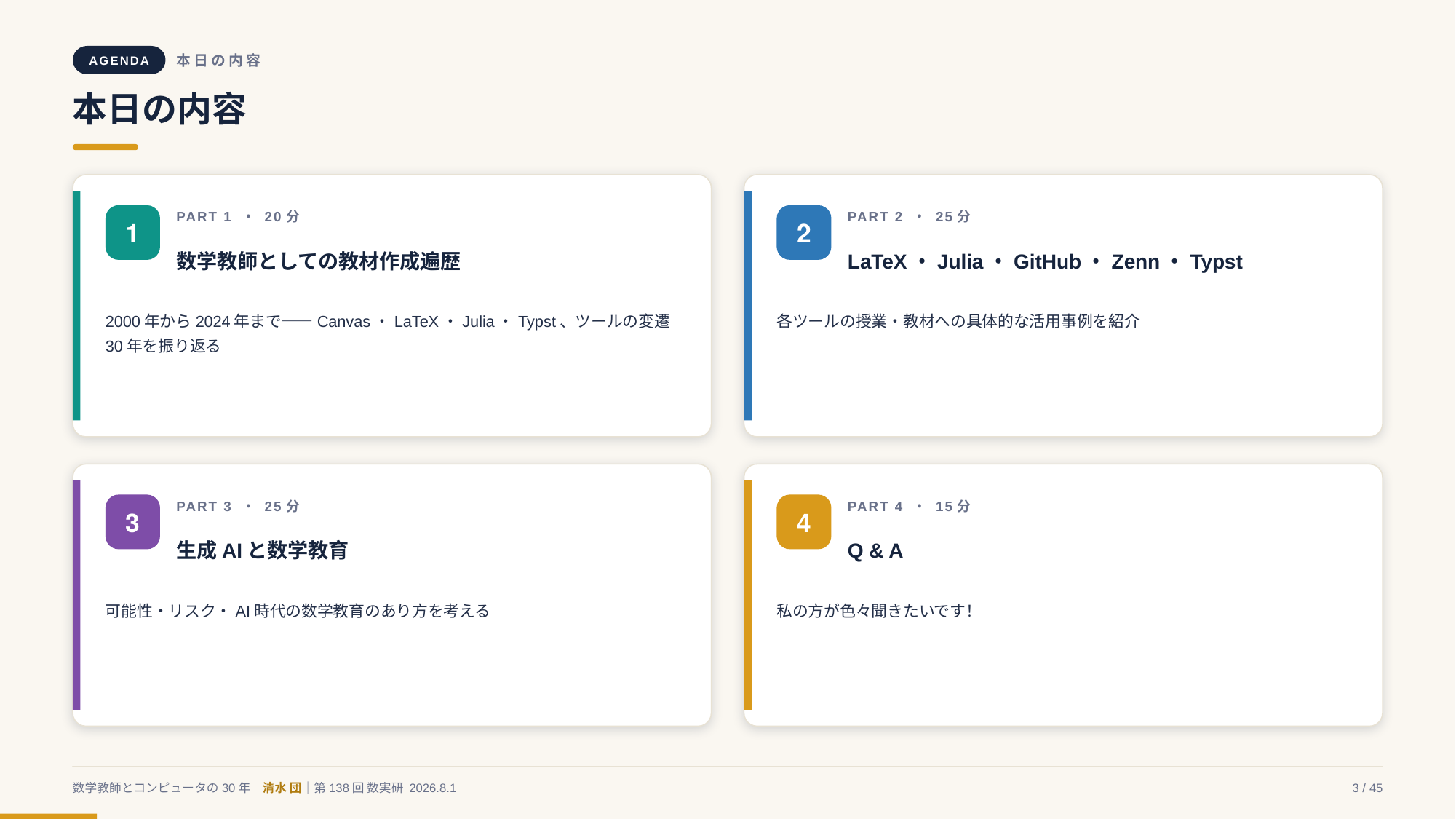

AGENDA
本日の内容
本日の内容

PART 1 ・ 20分
PART 2 ・ 25分

1

2
数学教師としての教材作成遍歴
LaTeX・Julia・GitHub・Zenn・Typst
2000年から2024年まで――Canvas・LaTeX・Julia・Typst、ツールの変遷30年を振り返る
各ツールの授業・教材への具体的な活用事例を紹介

PART 3 ・ 25分
PART 4 ・ 15分

3

4
生成AIと数学教育
Q & A
可能性・リスク・AI時代の数学教育のあり方を考える
私の方が色々聞きたいです！

数学教師とコンピュータの30年　清水 団｜第138回 数実研 2026.8.1
3 / 45